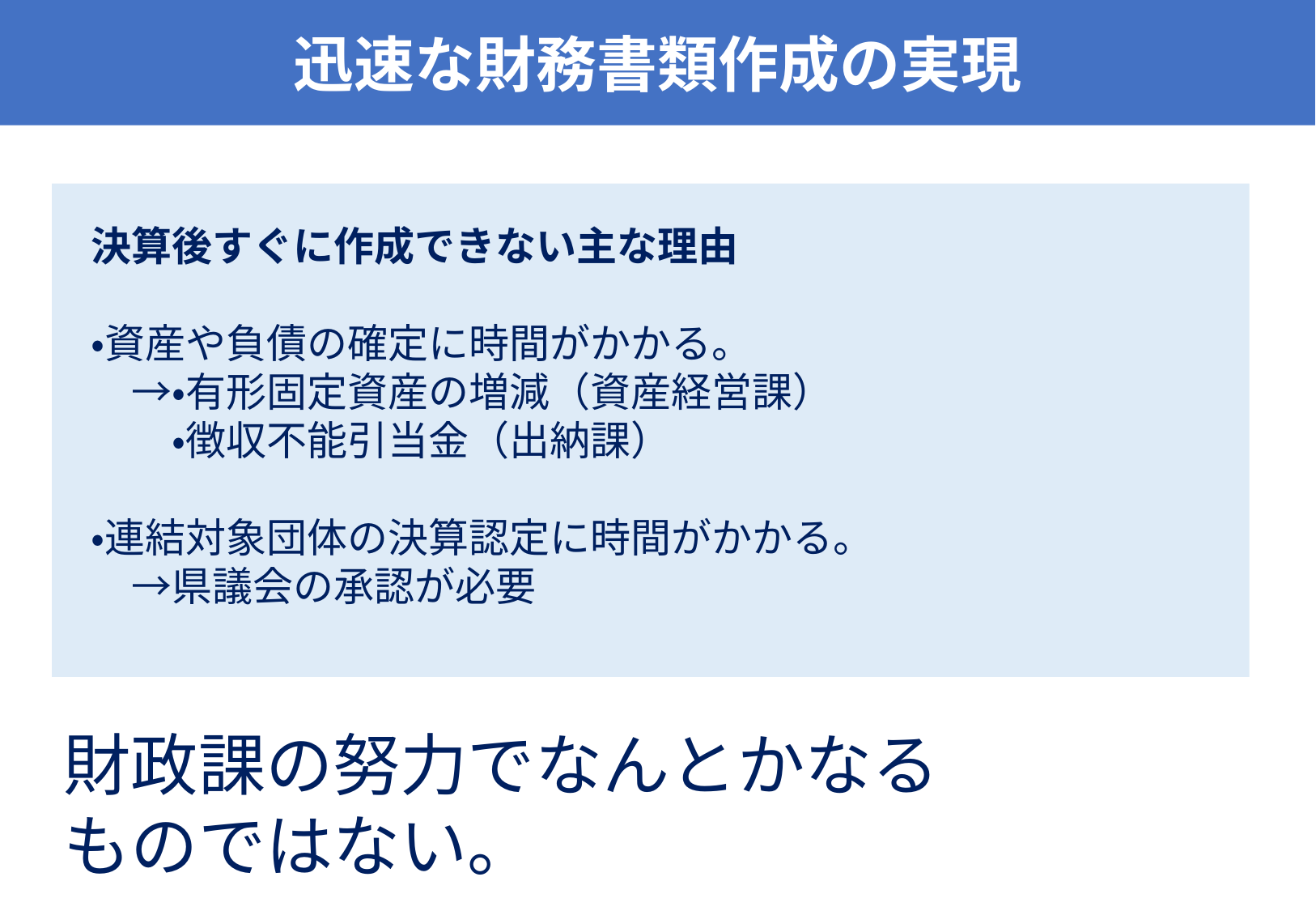

迅速な財務書類作成の実現

決算後すぐに作成できない主な理由

・資産や負債の確定に時間がかかる。
　→・有形固定資産の増減（資産経営課）
　　・徴収不能引当金（出納課）

・連結対象団体の決算認定に時間がかかる。
　→県議会の承認が必要
財政課の努力でなんとかなるものではない。